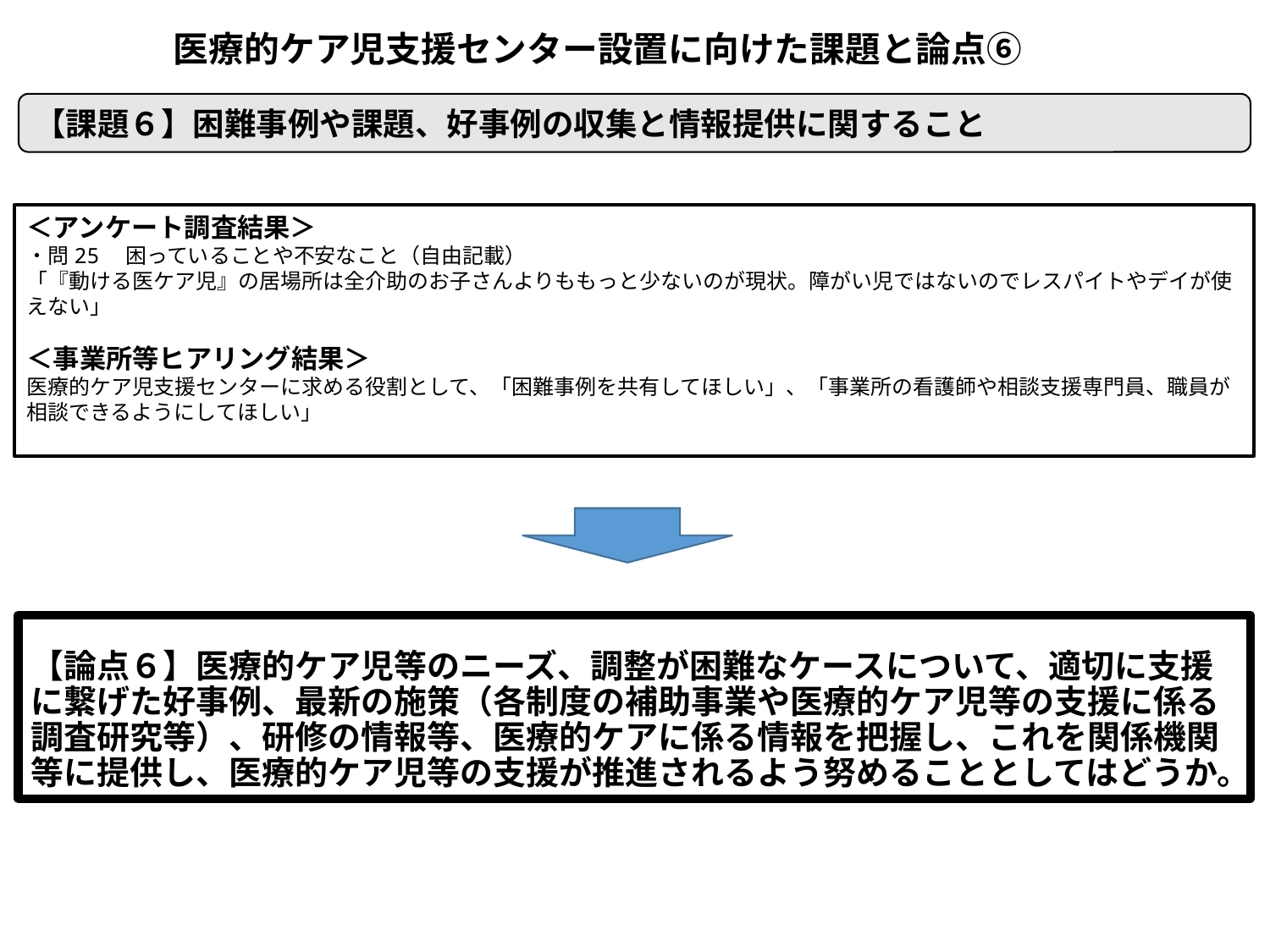

医療的ケア児支援センター設置に向けた課題と論点⑥
【課題６】困難事例や課題、好事例の収集と情報提供に関すること
＜アンケート調査結果＞
・問25　困っていることや不安なこと（自由記載）
「『動ける医ケア児』の居場所は全介助のお子さんよりももっと少ないのが現状。障がい児ではないのでレスパイトやデイが使えない」

＜事業所等ヒアリング結果＞
医療的ケア児支援センターに求める役割として、「困難事例を共有してほしい」、「事業所の看護師や相談支援専門員、職員が相談できるようにしてほしい」

【論点６】医療的ケア児等のニーズ、調整が困難なケースについて、適切に支援に繋げた好事例、最新の施策（各制度の補助事業や医療的ケア児等の支援に係る調査研究等）、研修の情報等、医療的ケアに係る情報を把握し、これを関係機関等に提供し、医療的ケア児等の支援が推進されるよう努めることとしてはどうか。